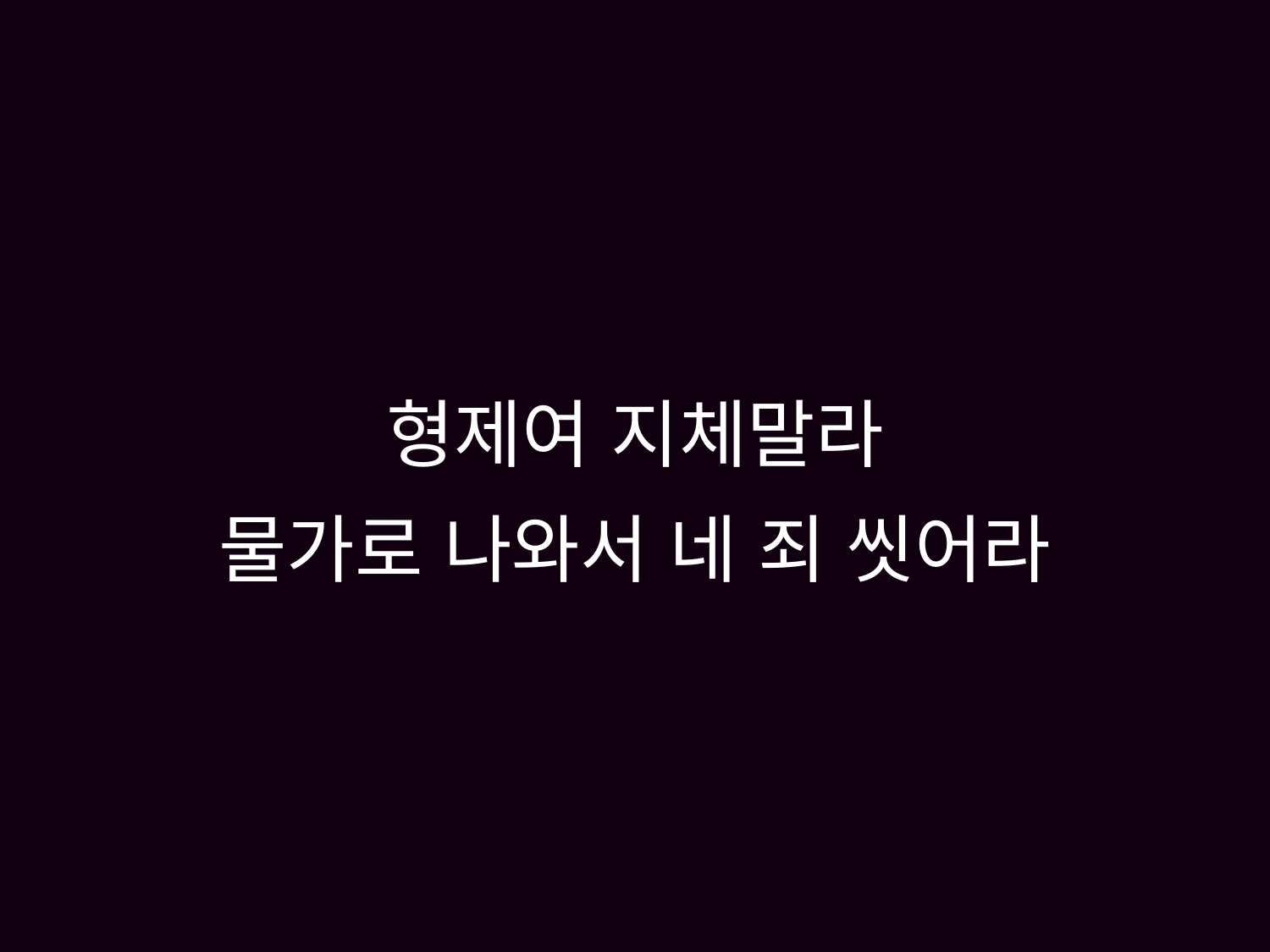

# 형제여 지체말라 물가로 나와서 네 죄 씻어라